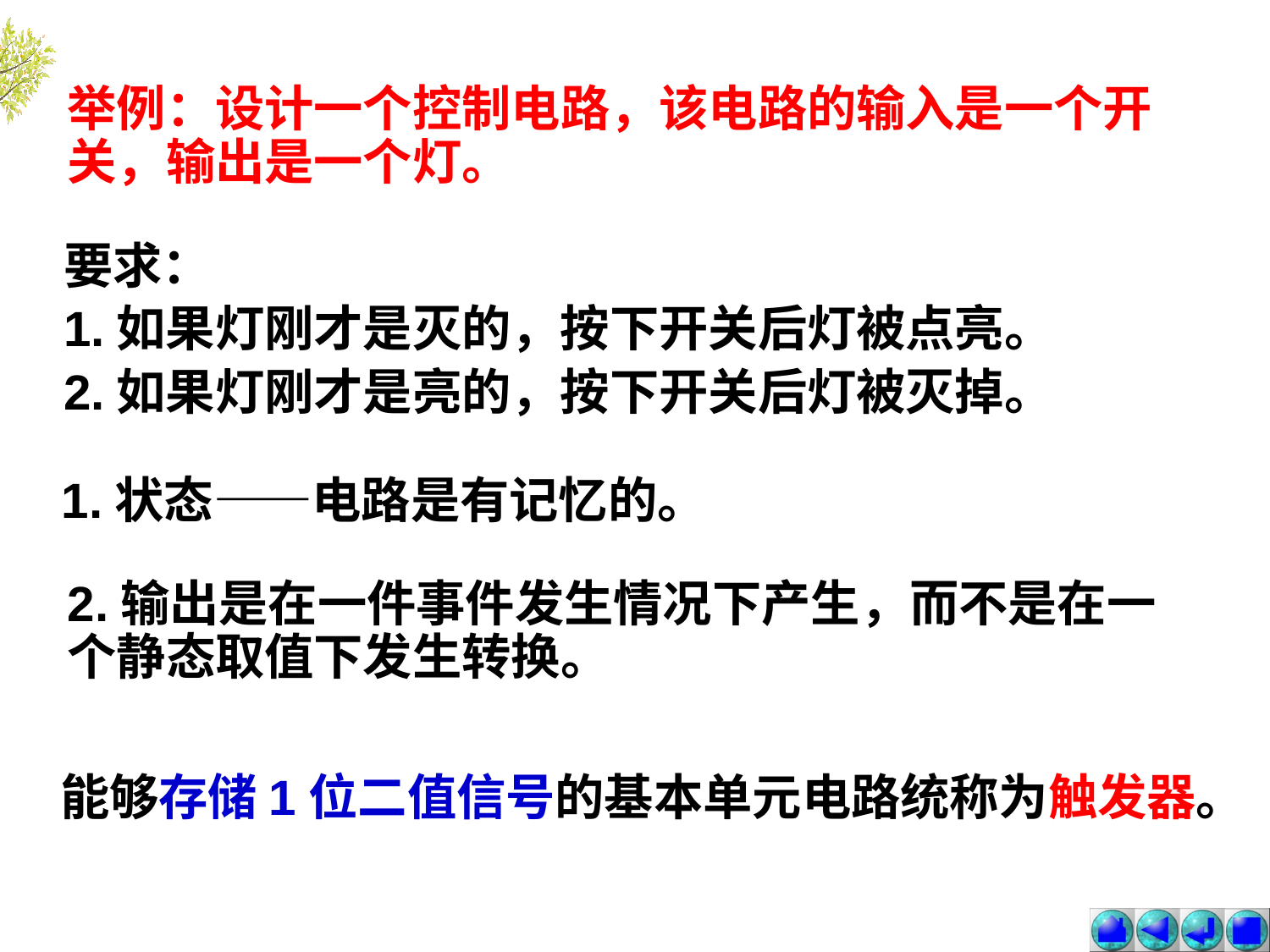

举例：设计一个控制电路，该电路的输入是一个开关，输出是一个灯。
要求：
1.如果灯刚才是灭的，按下开关后灯被点亮。
2.如果灯刚才是亮的，按下开关后灯被灭掉。
1.状态——电路是有记忆的。
2.输出是在一件事件发生情况下产生，而不是在一个静态取值下发生转换。
能够存储1位二值信号的基本单元电路统称为触发器。